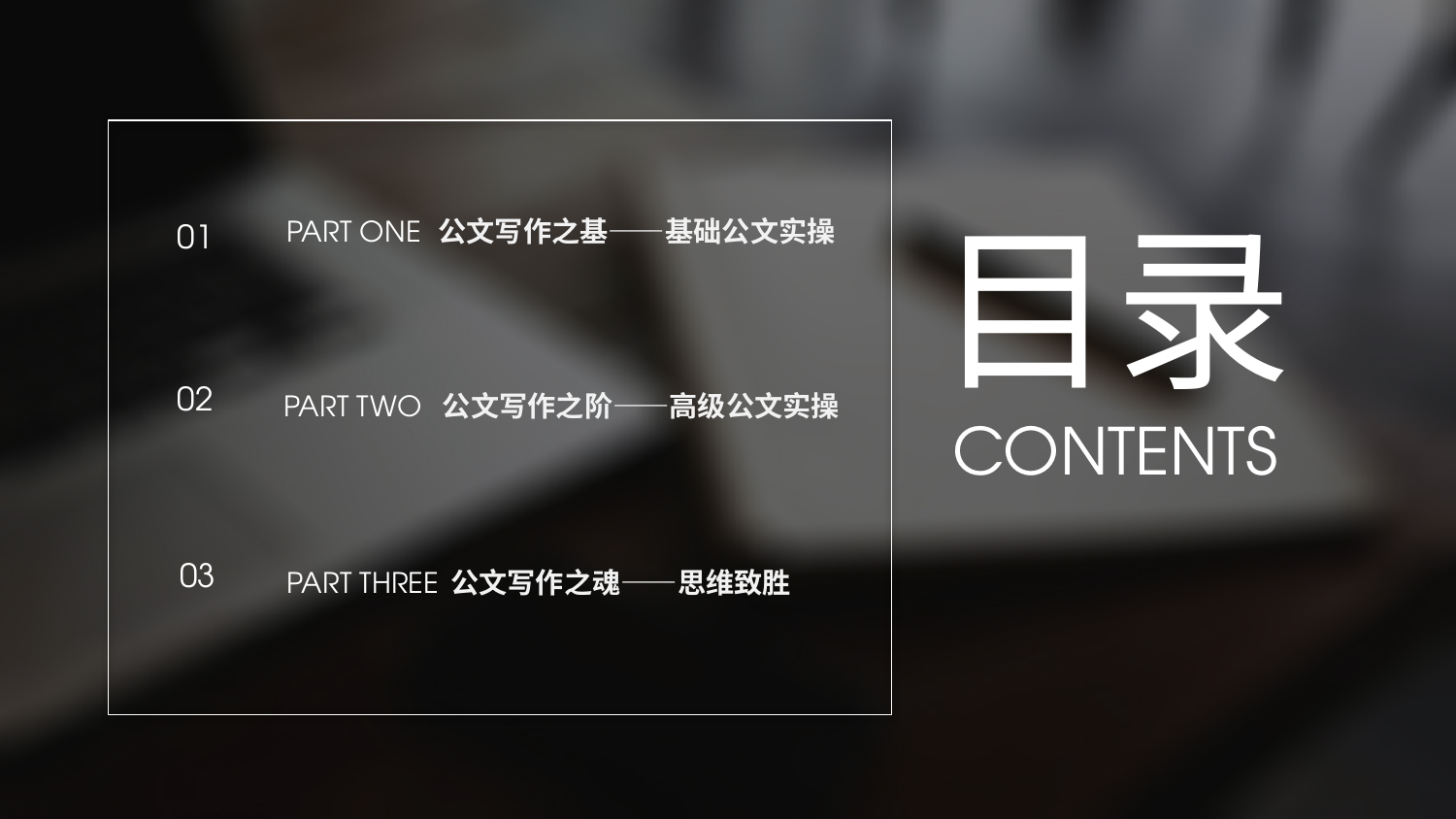

目录
CONTENTS
PART ONE
公文写作之基——基础公文实操
01
02
PART TWO
公文写作之阶——高级公文实操
03
PART THREE
公文写作之魂——思维致胜